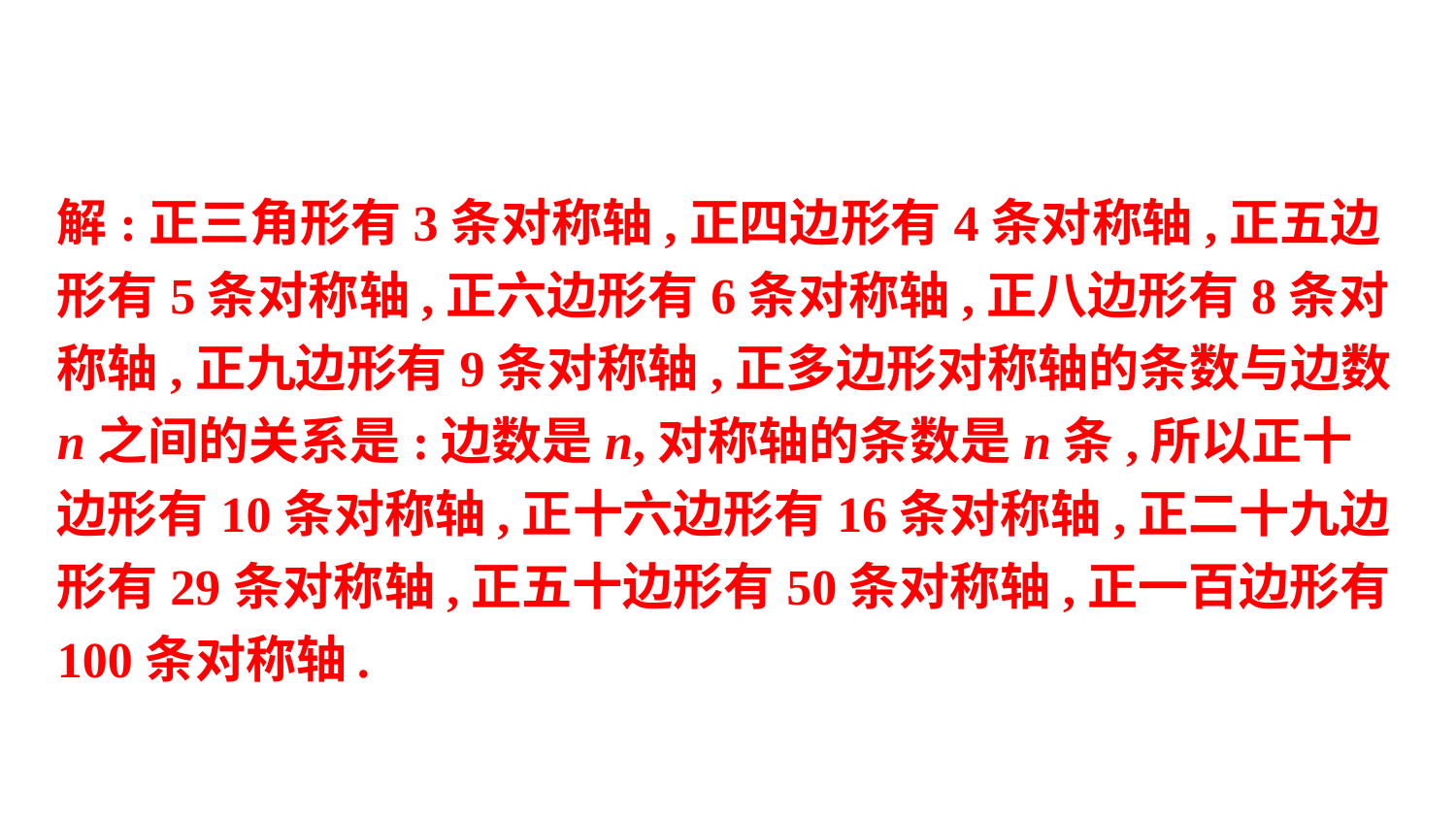

解:正三角形有3条对称轴,正四边形有4条对称轴,正五边形有5条对称轴,正六边形有6条对称轴,正八边形有8条对称轴,正九边形有9条对称轴,正多边形对称轴的条数与边数n之间的关系是:边数是n,对称轴的条数是n条,所以正十边形有10条对称轴,正十六边形有16条对称轴,正二十九边形有29条对称轴,正五十边形有50条对称轴,正一百边形有100条对称轴.